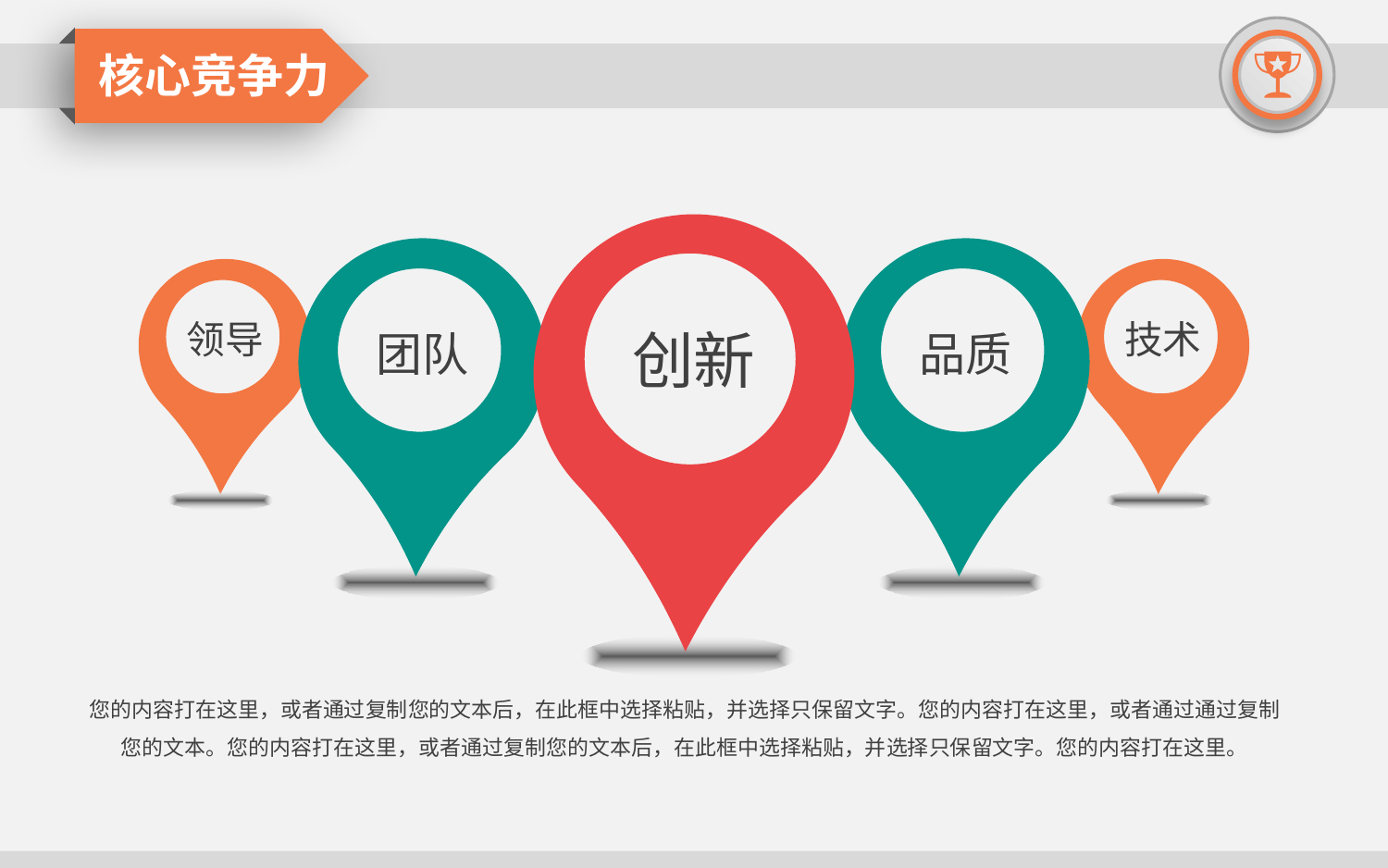

延时
核心竞争力
创新

团队

品质

领导

技术

您的内容打在这里，或者通过复制您的文本后，在此框中选择粘贴，并选择只保留文字。您的内容打在这里，或者通过通过复制您的文本。您的内容打在这里，或者通过复制您的文本后，在此框中选择粘贴，并选择只保留文字。您的内容打在这里。